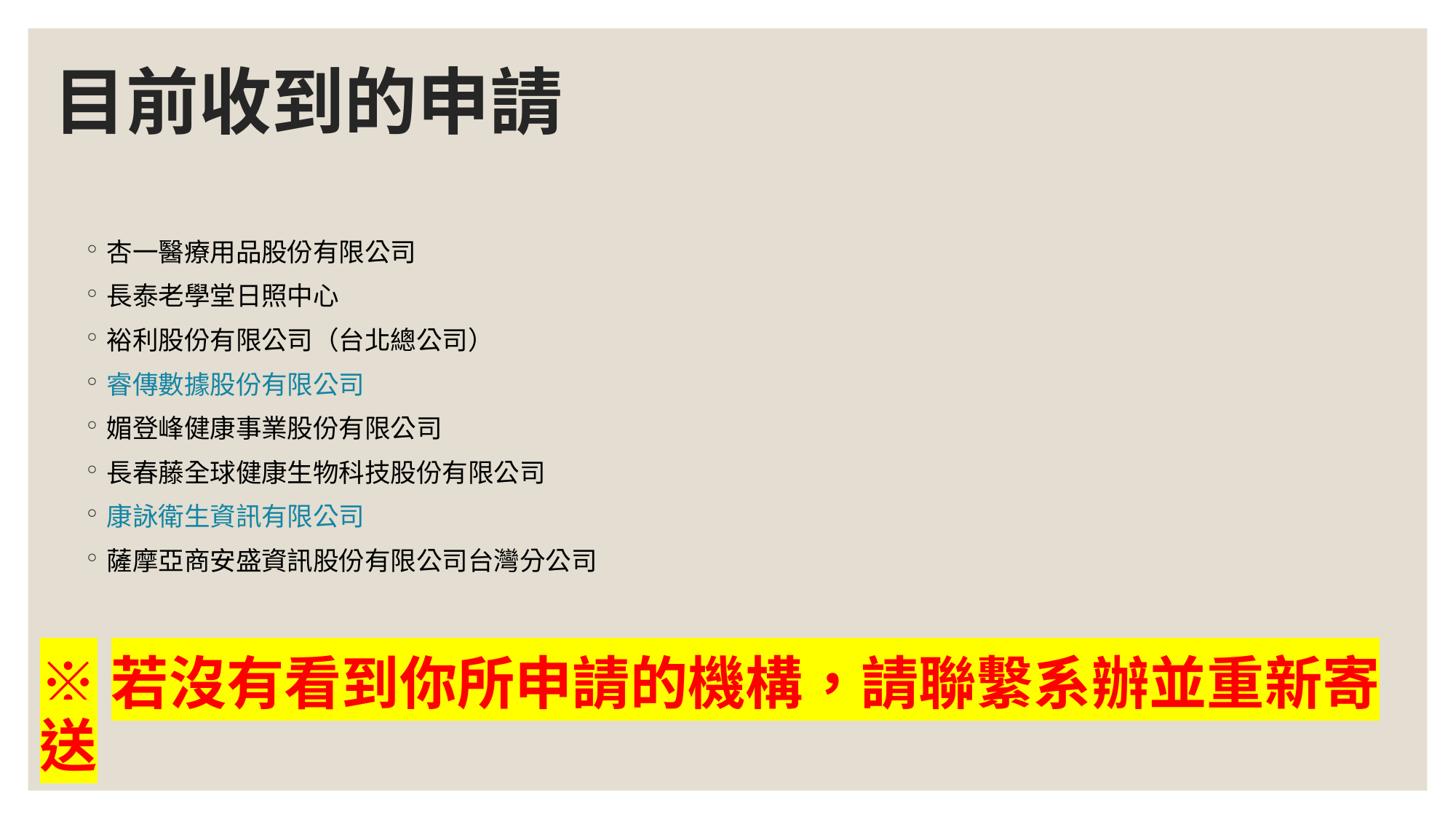

# 目前收到的申請

杏一醫療用品股份有限公司
長泰老學堂日照中心
裕利股份有限公司（台北總公司）
睿傳數據股份有限公司
媚登峰健康事業股份有限公司
長春藤全球健康生物科技股份有限公司
康詠衛生資訊有限公司
薩摩亞商安盛資訊股份有限公司台灣分公司
※若沒有看到你所申請的機構，請聯繫系辦並重新寄送